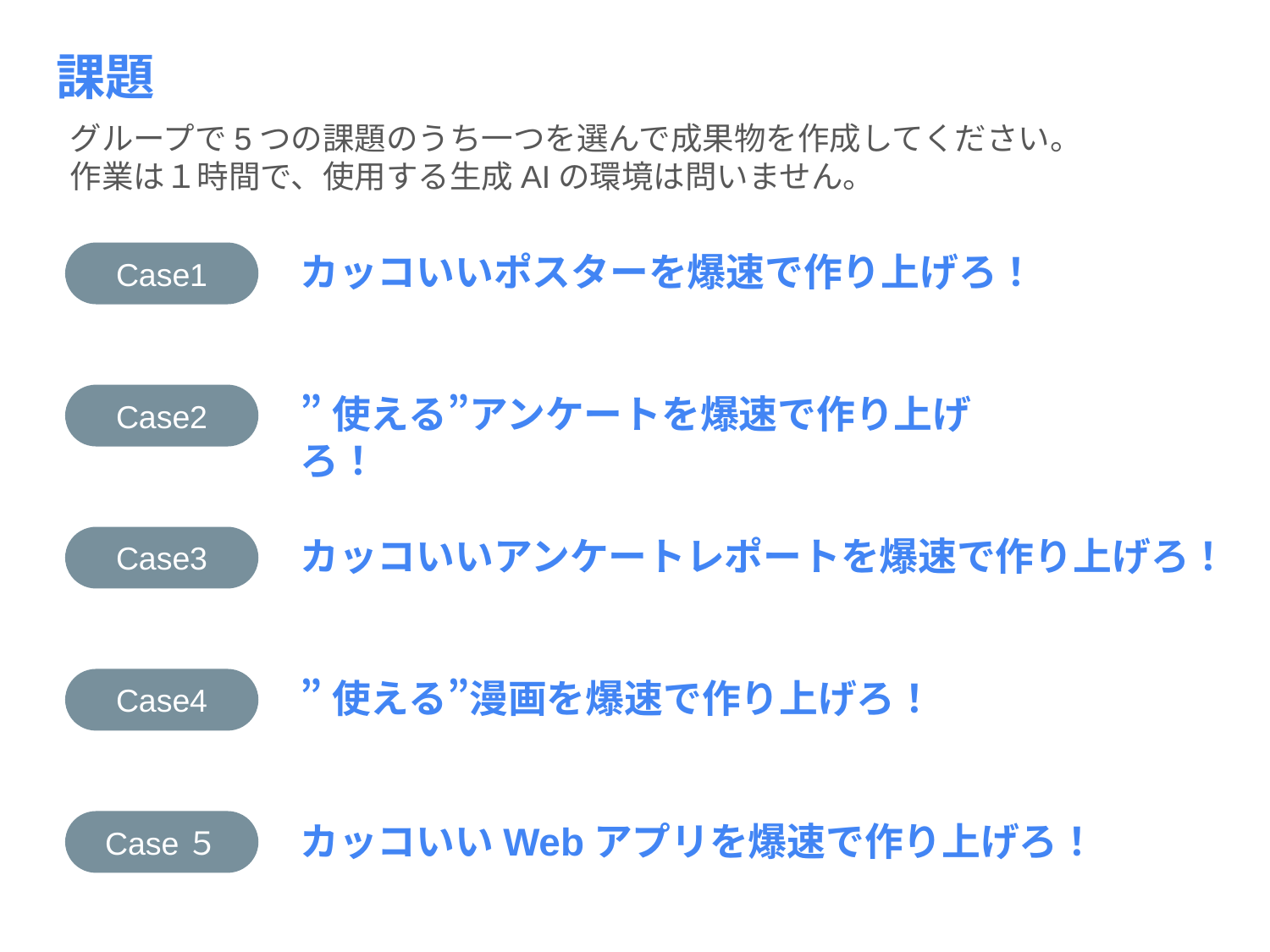

# 課題
グループで5つの課題のうち一つを選んで成果物を作成してください。
作業は１時間で、使用する生成AIの環境は問いません。
カッコいいポスターを爆速で作り上げろ！
Case1
”使える”アンケートを爆速で作り上げろ！
Case2
カッコいいアンケートレポートを爆速で作り上げろ！
Case3
”使える”漫画を爆速で作り上げろ！
Case4
カッコいいWebアプリを爆速で作り上げろ！
Case５